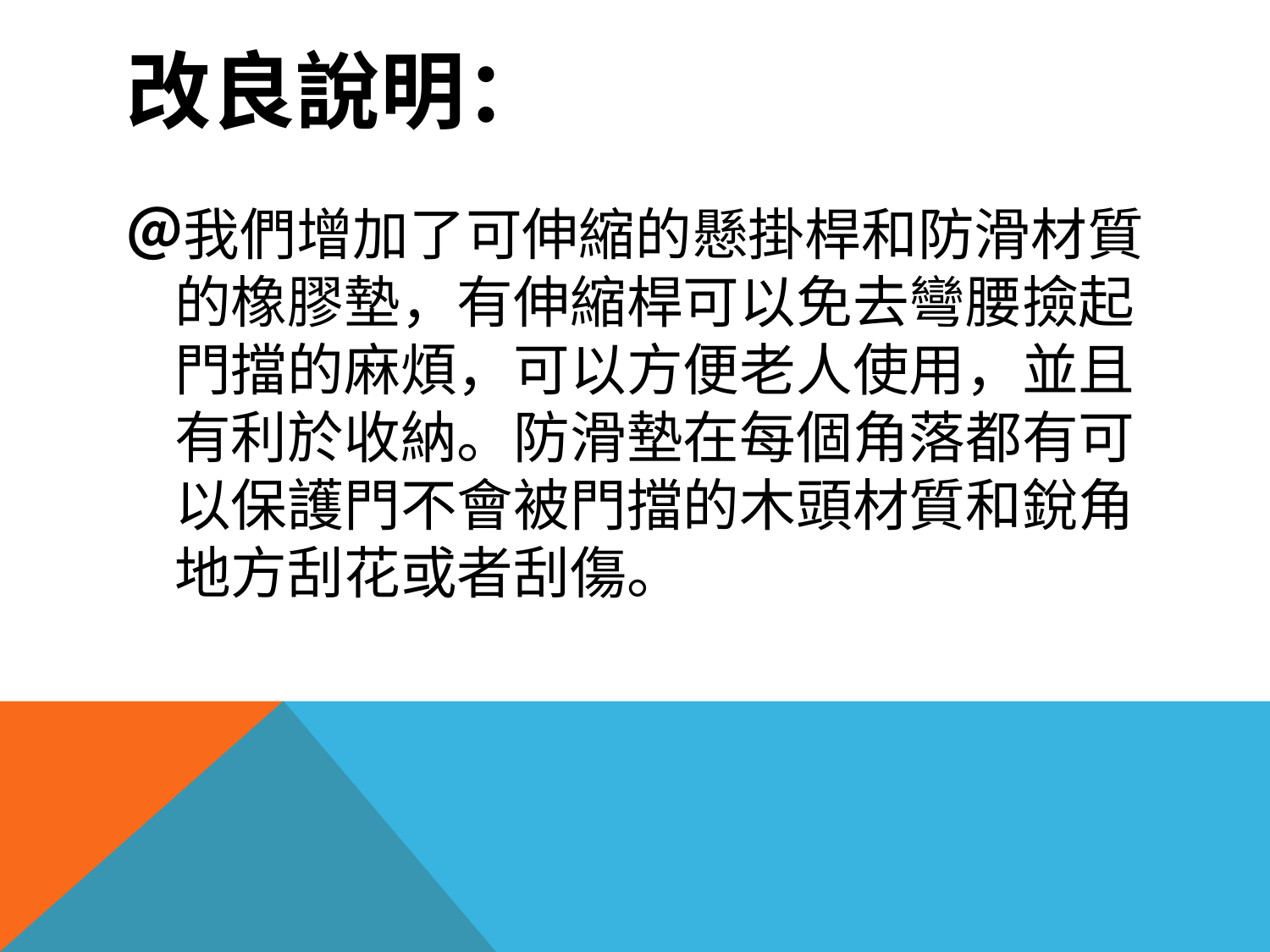

# 改良說明：
＠我們增加了可伸縮的懸掛桿和防滑材質的橡膠墊，有伸縮桿可以免去彎腰撿起門擋的麻煩，可以方便老人使用，並且有利於收納。防滑墊在每個角落都有可以保護門不會被門擋的木頭材質和銳角地方刮花或者刮傷。